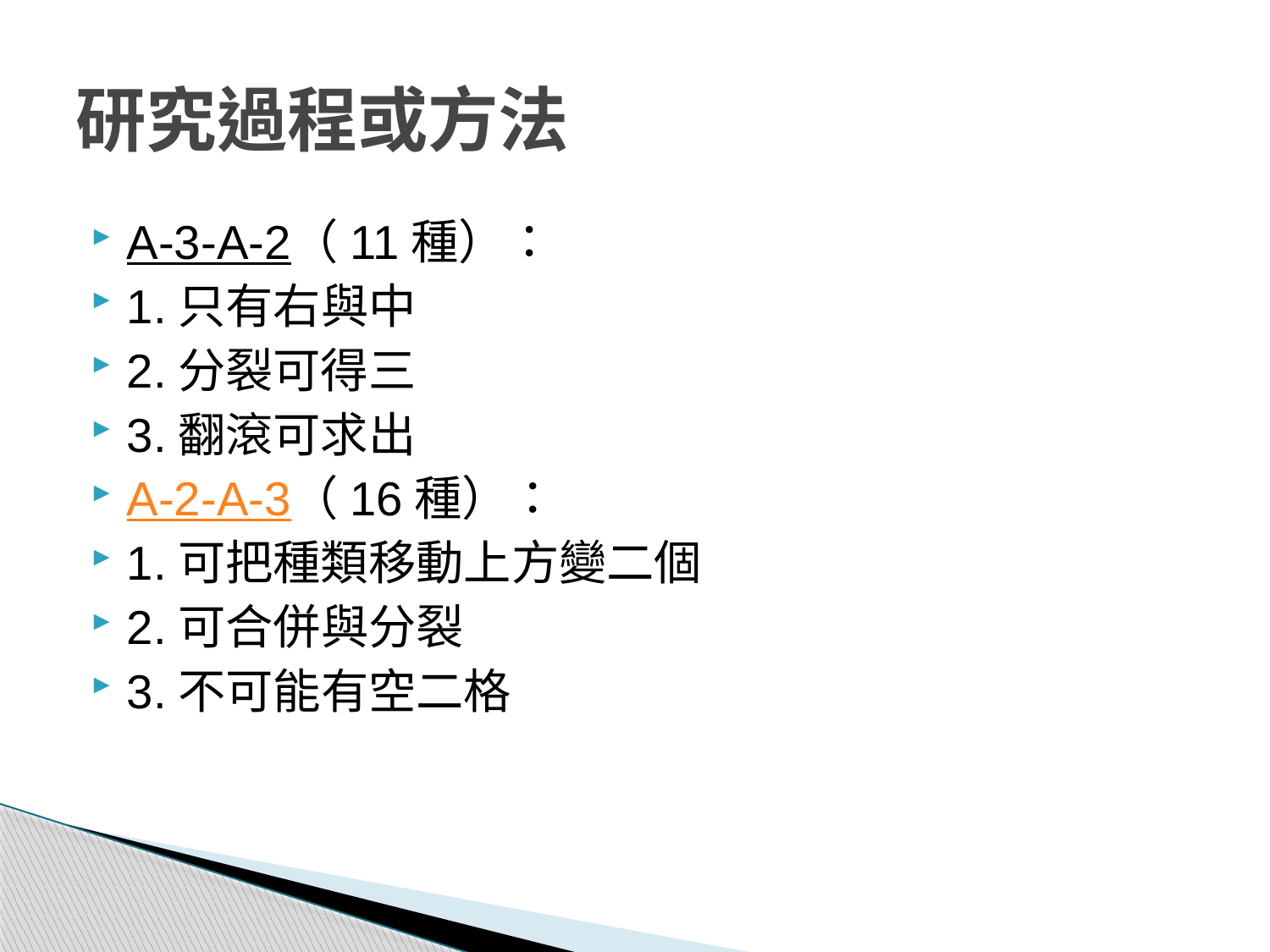

# 研究過程或方法
A-3-A-2（11種）：
1.只有右與中
2.分裂可得三
3.翻滾可求出
A-2-A-3（16種）：
1.可把種類移動上方變二個
2.可合併與分裂
3.不可能有空二格